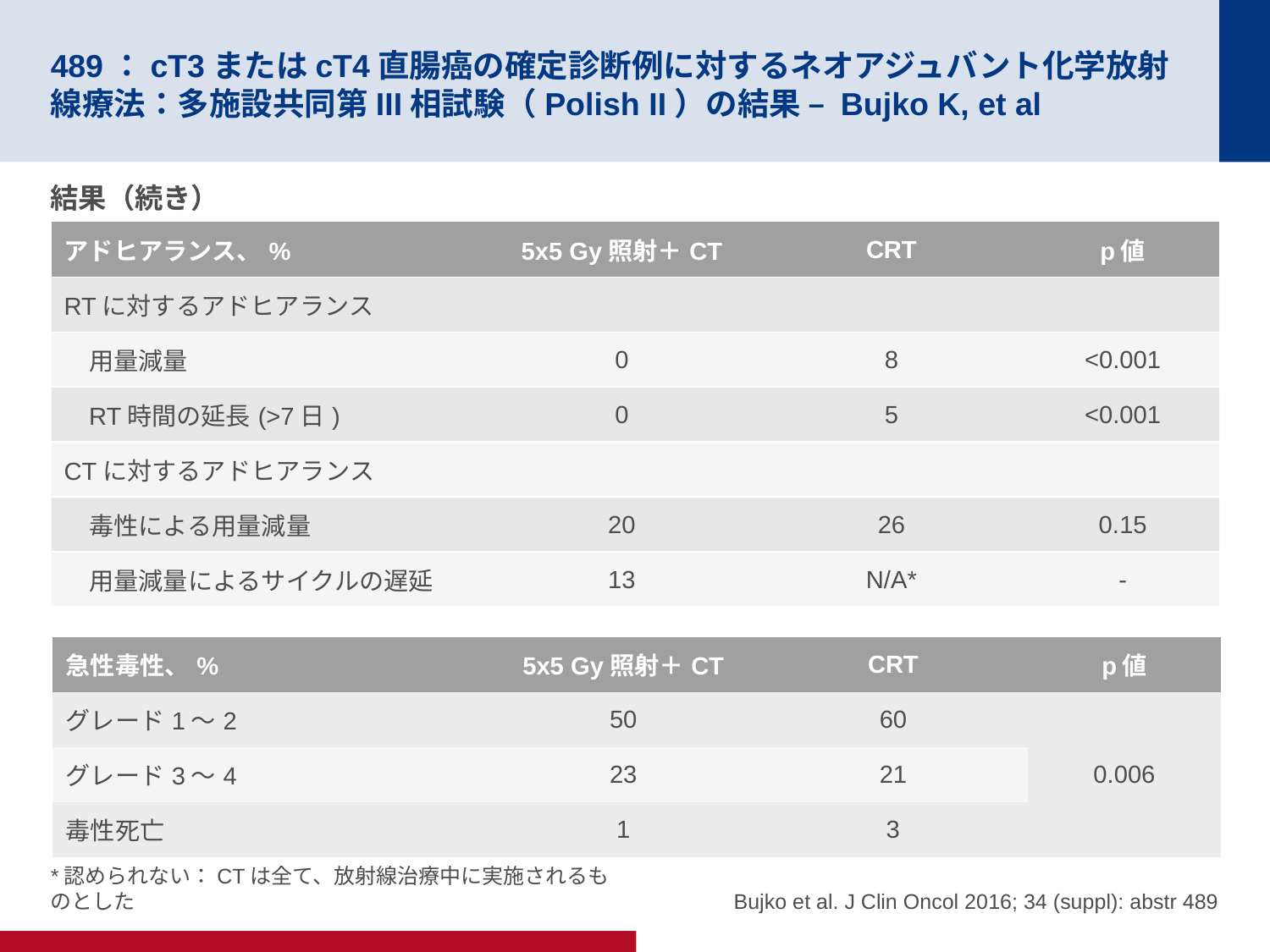

# 489：cT3またはcT4直腸癌の確定診断例に対するネオアジュバント化学放射線療法：多施設共同第III相試験（Polish II）の結果 – Bujko K, et al
結果（続き）

| アドヒアランス、% | 5x5 Gy照射＋CT | CRT | p値 |
| --- | --- | --- | --- |
| RTに対するアドヒアランス |  |  |  |
| 用量減量 | 0 | 8 | <0.001 |
| RT時間の延長(>7日) | 0 | 5 | <0.001 |
| CTに対するアドヒアランス |  |  |  |
| 毒性による用量減量 | 20 | 26 | 0.15 |
| 用量減量によるサイクルの遅延 | 13 | N/A\* | - |
| 急性毒性、% | 5x5 Gy照射＋CT | CRT | p値 |
| --- | --- | --- | --- |
| グレード1～2 | 50 | 60 | 0.006 |
| グレード3～4 | 23 | 21 |  |
| 毒性死亡 | 1 | 3 |  |
*認められない：CTは全て、放射線治療中に実施されるものとした
Bujko et al. J Clin Oncol 2016; 34 (suppl): abstr 489